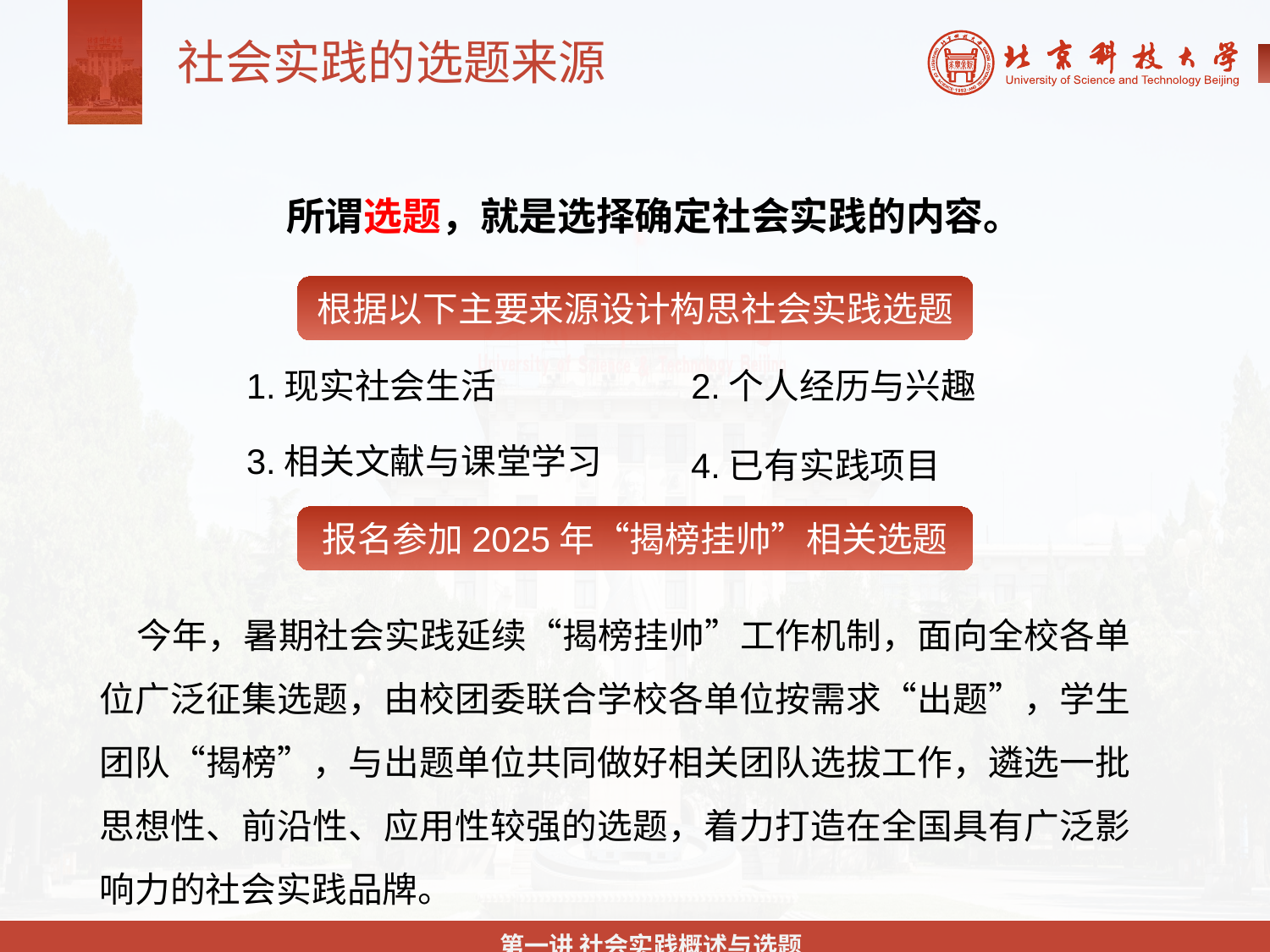

社会实践的选题来源
所谓选题，就是选择确定社会实践的内容。
根据以下主要来源设计构思社会实践选题
1.现实社会生活
2.个人经历与兴趣
3.相关文献与课堂学习

4.已有实践项目
报名参加2025年“揭榜挂帅”相关选题
今年，暑期社会实践延续“揭榜挂帅”工作机制，面向全校各单位广泛征集选题，由校团委联合学校各单位按需求“出题”，学生团队“揭榜”，与出题单位共同做好相关团队选拔工作，遴选一批思想性、前沿性、应用性较强的选题，着力打造在全国具有广泛影响力的社会实践品牌。